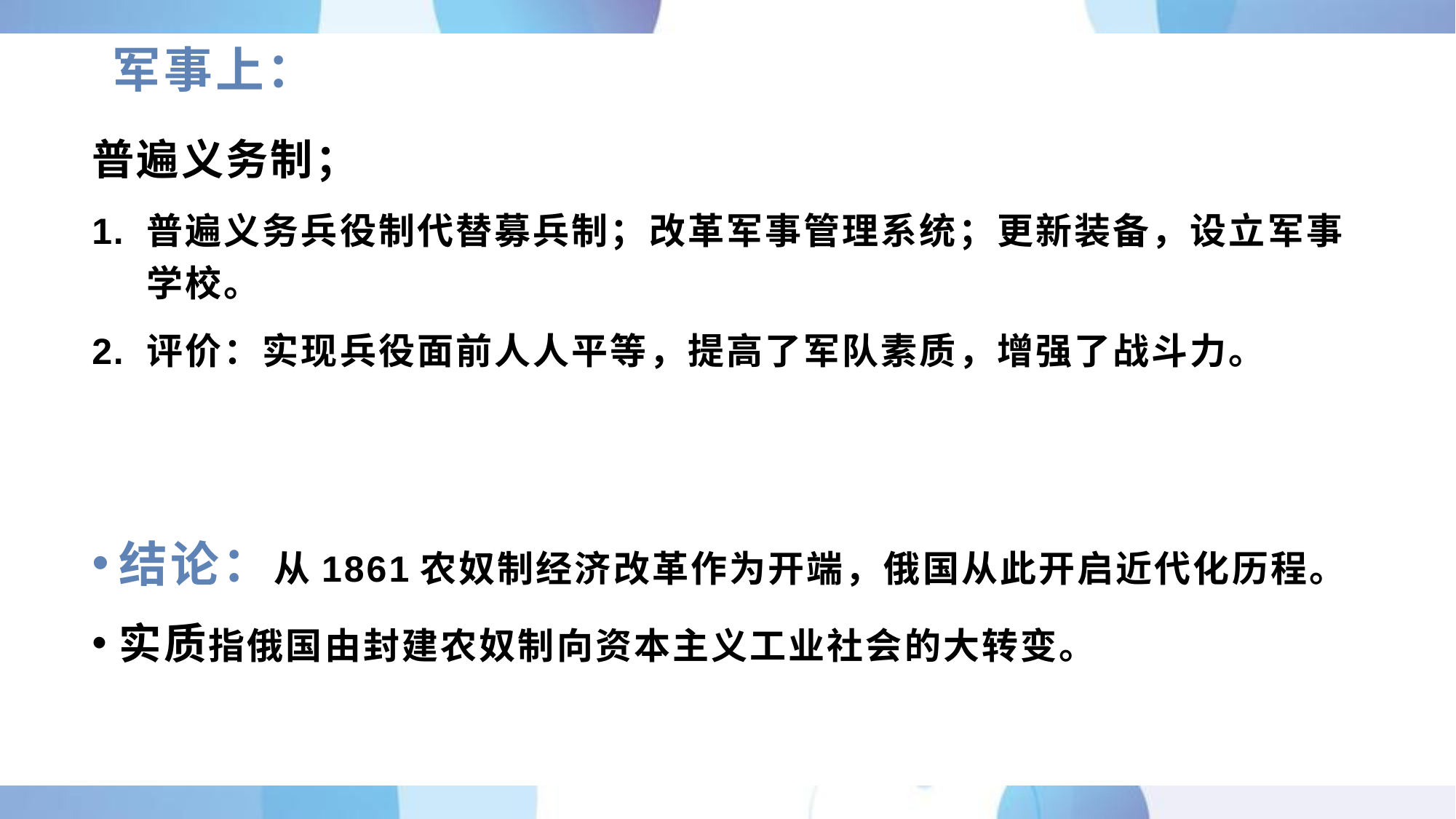

# 军事上：
普遍义务制；
普遍义务兵役制代替募兵制；改革军事管理系统；更新装备，设立军事学校。
评价：实现兵役面前人人平等，提高了军队素质，增强了战斗力。

结论：从1861农奴制经济改革作为开端，俄国从此开启近代化历程。
实质指俄国由封建农奴制向资本主义工业社会的大转变。